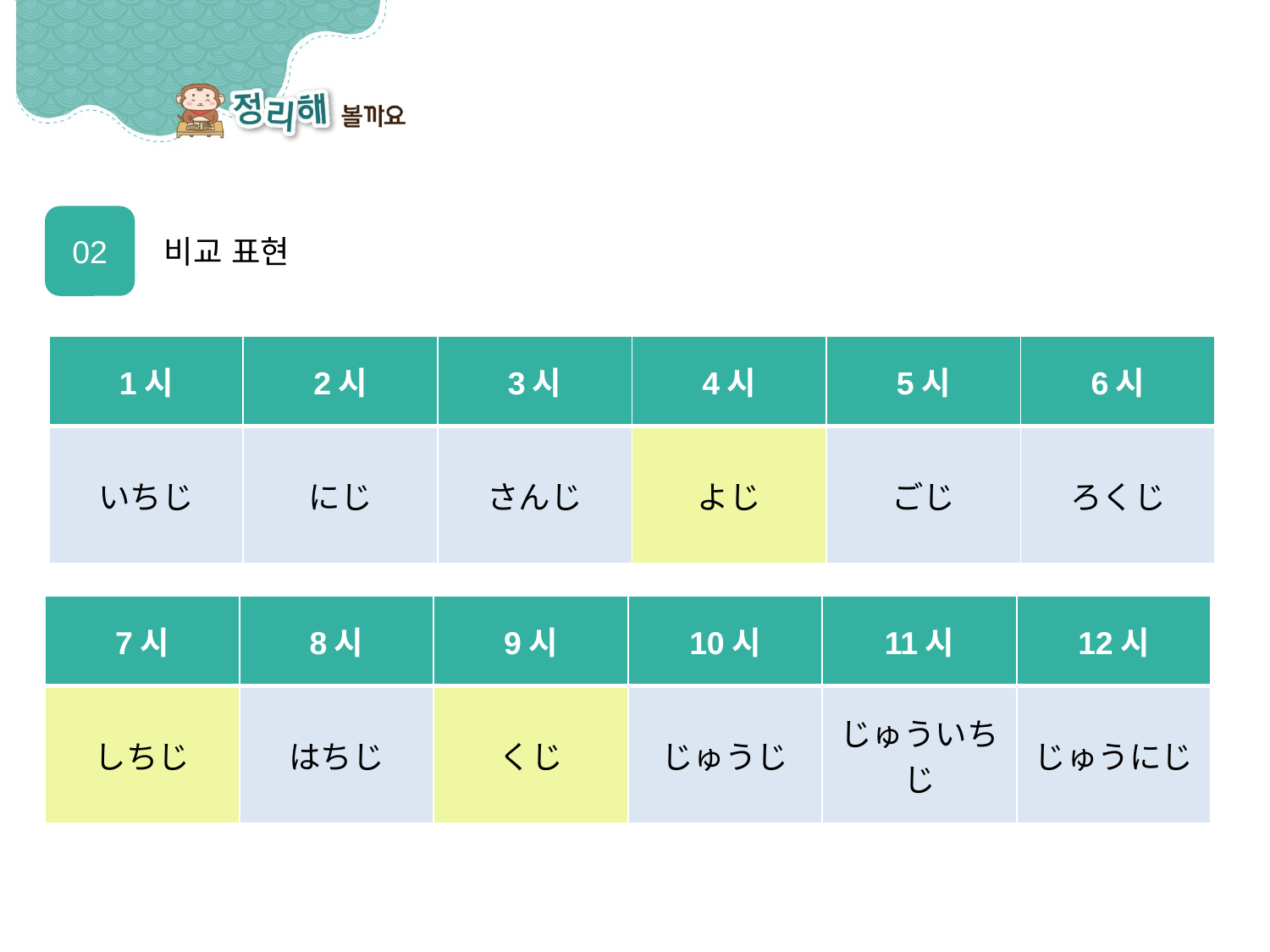

02
비교 표현
| 1시 | 2시 | 3시 | 4시 | 5시 | 6시 |
| --- | --- | --- | --- | --- | --- |
| いちじ | にじ | さんじ | よじ | ごじ | ろくじ |
| 7시 | 8시 | 9시 | 10시 | 11시 | 12시 |
| --- | --- | --- | --- | --- | --- |
| しちじ | はちじ | くじ | じゅうじ | じゅういちじ | じゅうにじ |